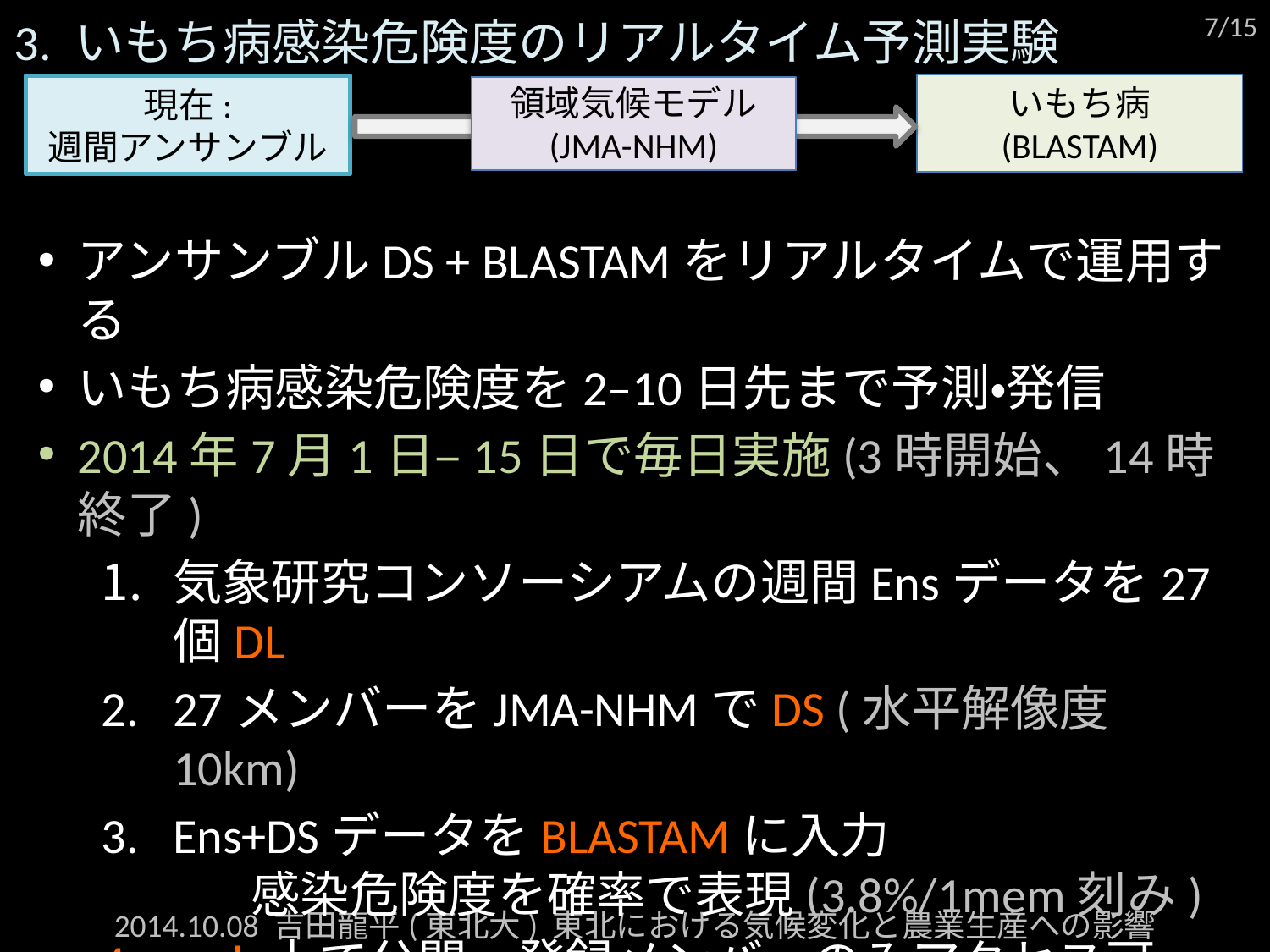

3. いもち病感染危険度のリアルタイム予測実験
いもち病
(BLASTAM)
現在:
週間アンサンブル
領域気候モデル
(JMA-NHM)

アンサンブルDS + BLASTAMをリアルタイムで運用する

いもち病感染危険度を2–10日先まで予測・発信

2014年7月1日–15日で毎日実施(3時開始、14時終了)

気象研究コンソーシアムの週間Ensデータを27個DL

27メンバーをJMA-NHMでDS (水平解像度10km)

Ens+DSデータをBLASTAMに入力
  	 感染危険度を確率で表現(3.8%/1mem刻み)

web上で公開、登録メンバーのみアクセス可

実際のweb画面⇒